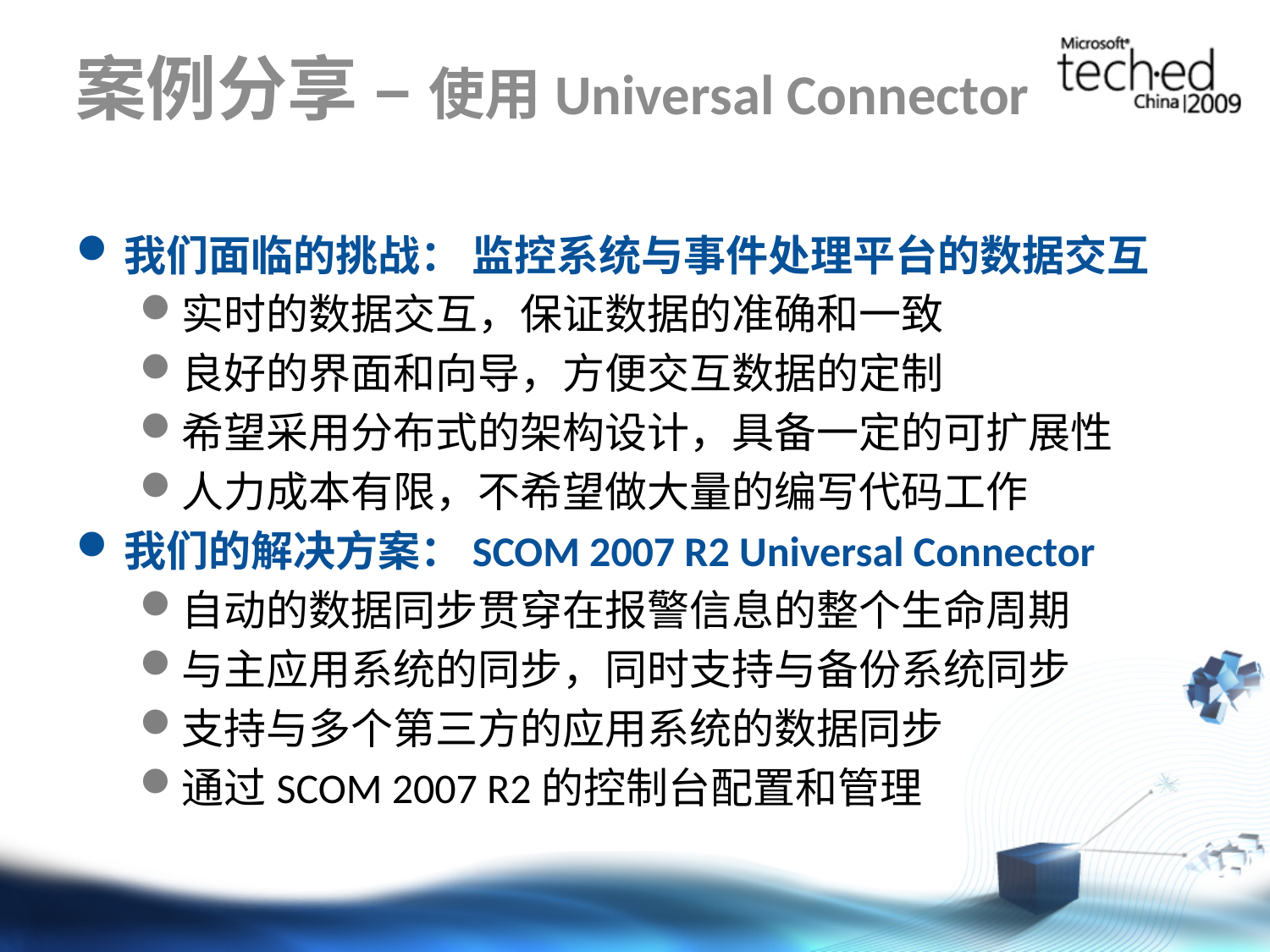

# 案例分享 – 使用Universal Connector
我们面临的挑战： 监控系统与事件处理平台的数据交互
实时的数据交互，保证数据的准确和一致
良好的界面和向导，方便交互数据的定制
希望采用分布式的架构设计，具备一定的可扩展性
人力成本有限，不希望做大量的编写代码工作
我们的解决方案：SCOM 2007 R2 Universal Connector
自动的数据同步贯穿在报警信息的整个生命周期
与主应用系统的同步，同时支持与备份系统同步
支持与多个第三方的应用系统的数据同步
通过SCOM 2007 R2的控制台配置和管理